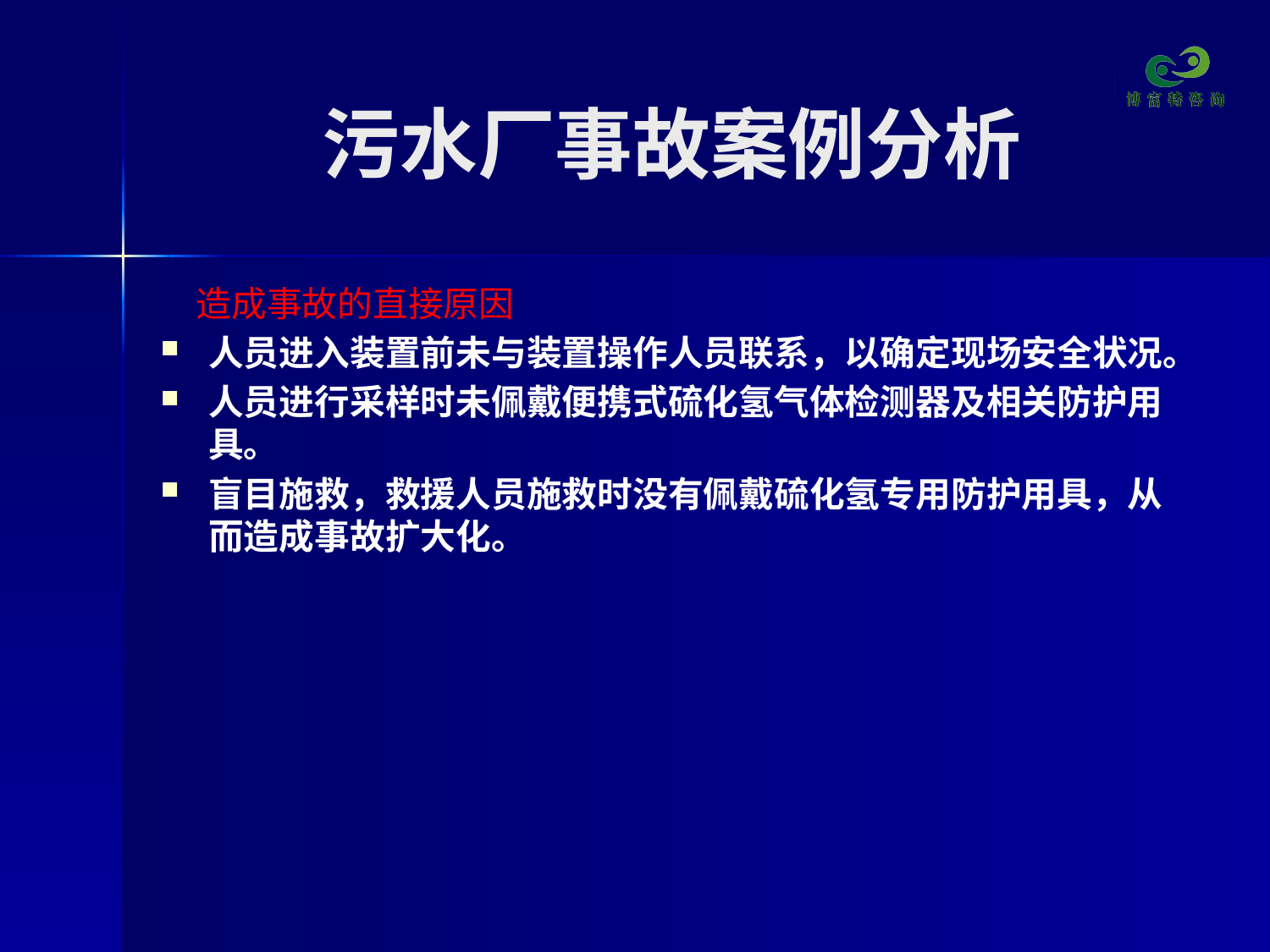

# 污水厂事故案例分析
　造成事故的直接原因
人员进入装置前未与装置操作人员联系，以确定现场安全状况。
人员进行采样时未佩戴便携式硫化氢气体检测器及相关防护用具。
盲目施救，救援人员施救时没有佩戴硫化氢专用防护用具，从而造成事故扩大化。